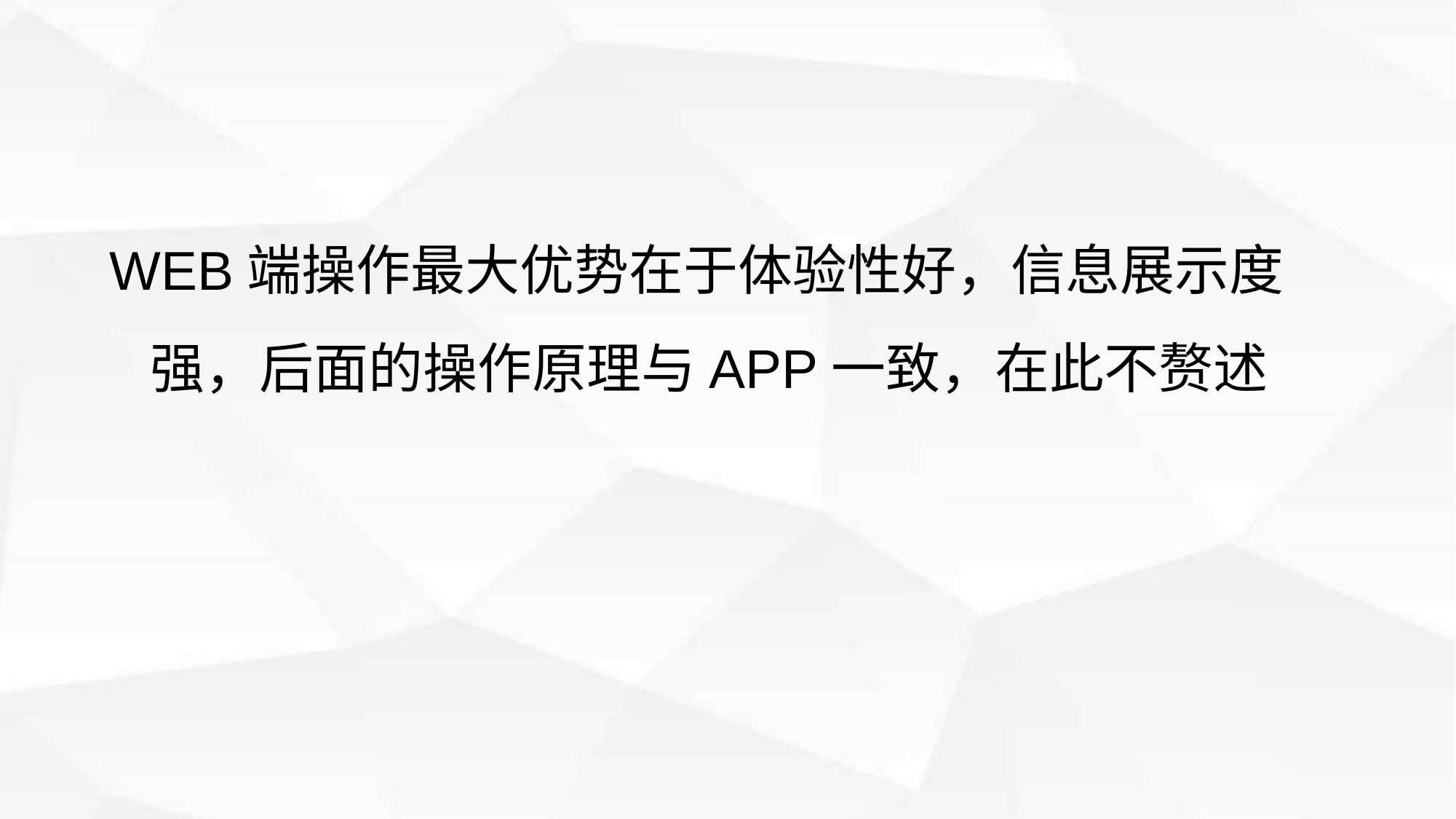

WEB端操作最大优势在于体验性好，信息展示度强，后面的操作原理与APP一致，在此不赘述